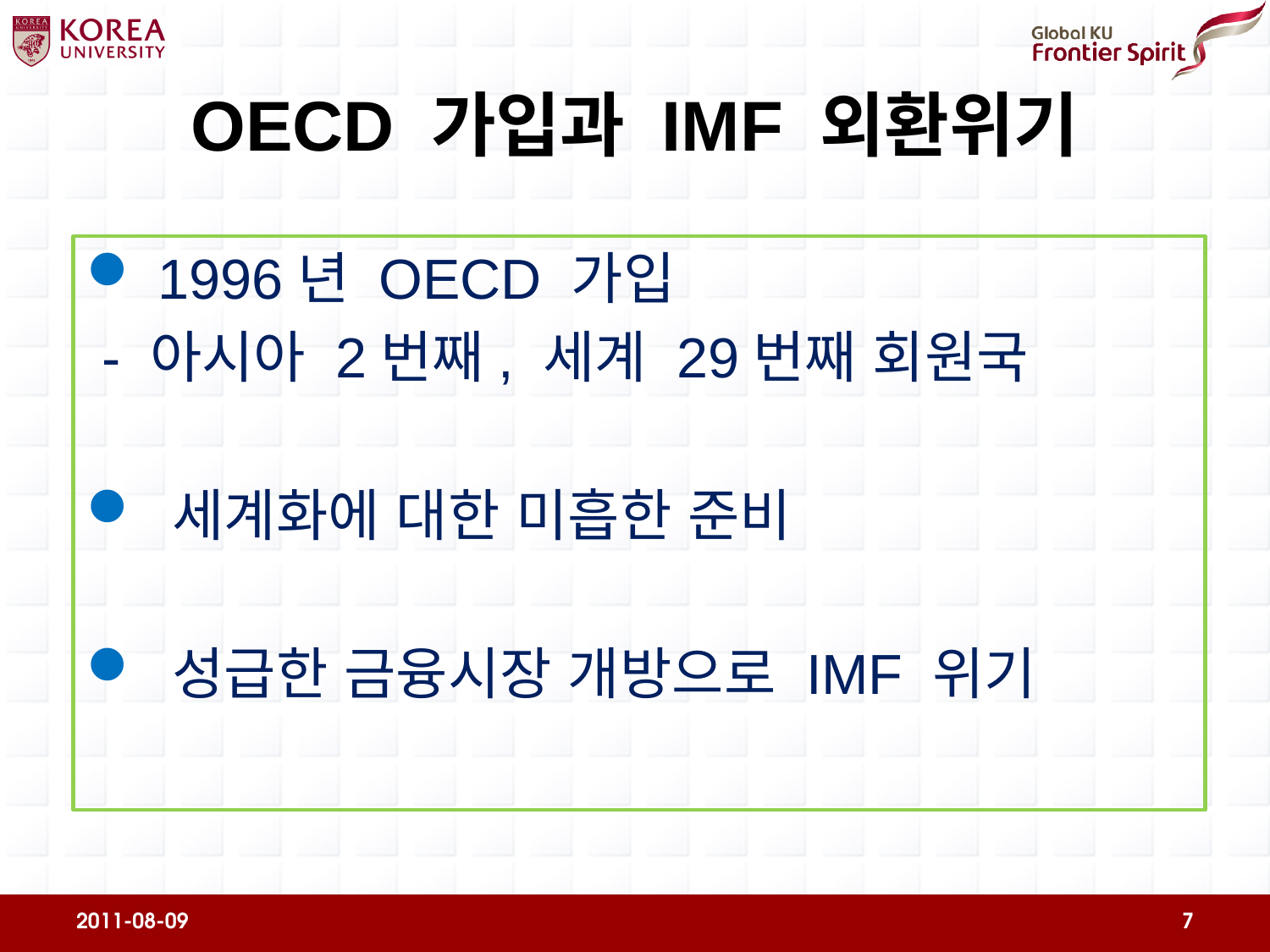

# OECD 가입과 IMF 외환위기
 1996년 OECD 가입
 - 아시아 2번째, 세계 29번째 회원국

 세계화에 대한 미흡한 준비

 성급한 금융시장 개방으로 IMF 위기

2011-08-09
7